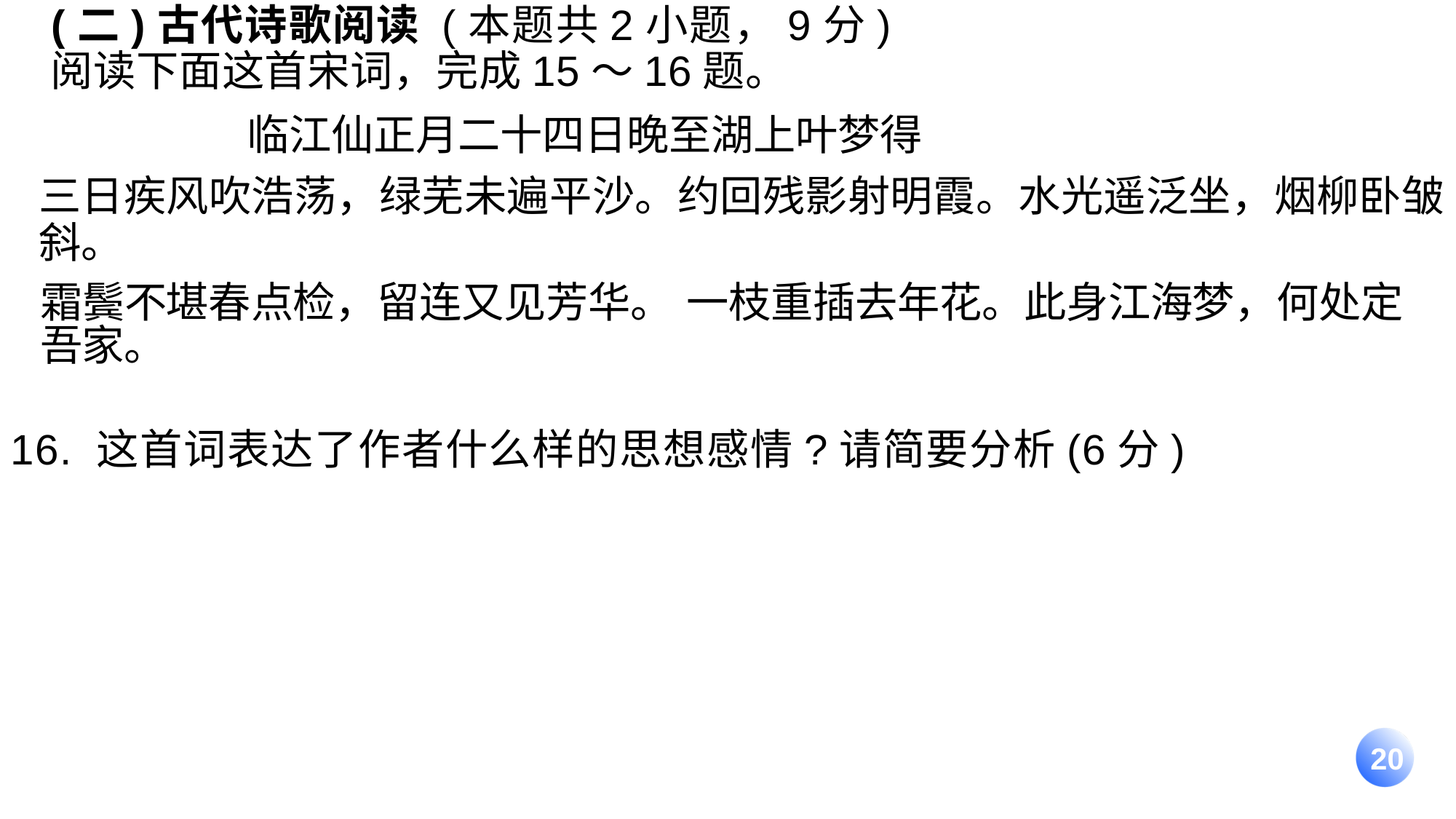

(二)古代诗歌阅读 (本题共2小题，9分)
阅读下面这首宋词，完成15～16题。
临江仙正月二十四日晚至湖上叶梦得
三日疾风吹浩荡，绿芜未遍平沙。约回残影射明霞。水光遥泛坐，烟柳卧皱斜。
霜鬓不堪春点检，留连又见芳华。 一枝重插去年花。此身江海梦，何处定吾家。

16. 这首词表达了作者什么样的思想感情?请简要分析(6分)